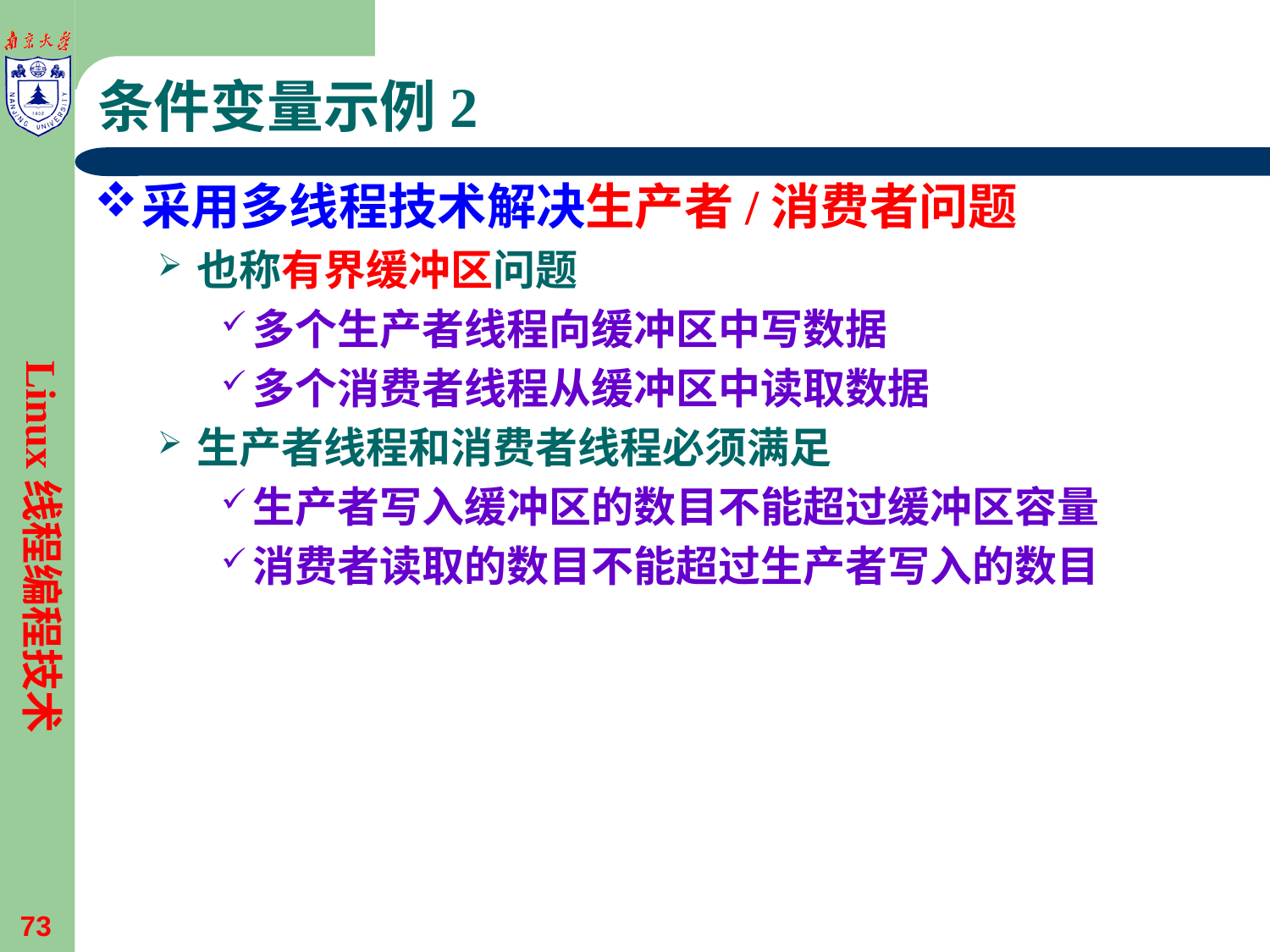

# 条件变量示例2
采用多线程技术解决生产者/消费者问题
也称有界缓冲区问题
多个生产者线程向缓冲区中写数据
多个消费者线程从缓冲区中读取数据
生产者线程和消费者线程必须满足
生产者写入缓冲区的数目不能超过缓冲区容量
消费者读取的数目不能超过生产者写入的数目

Linux线程编程技术
73